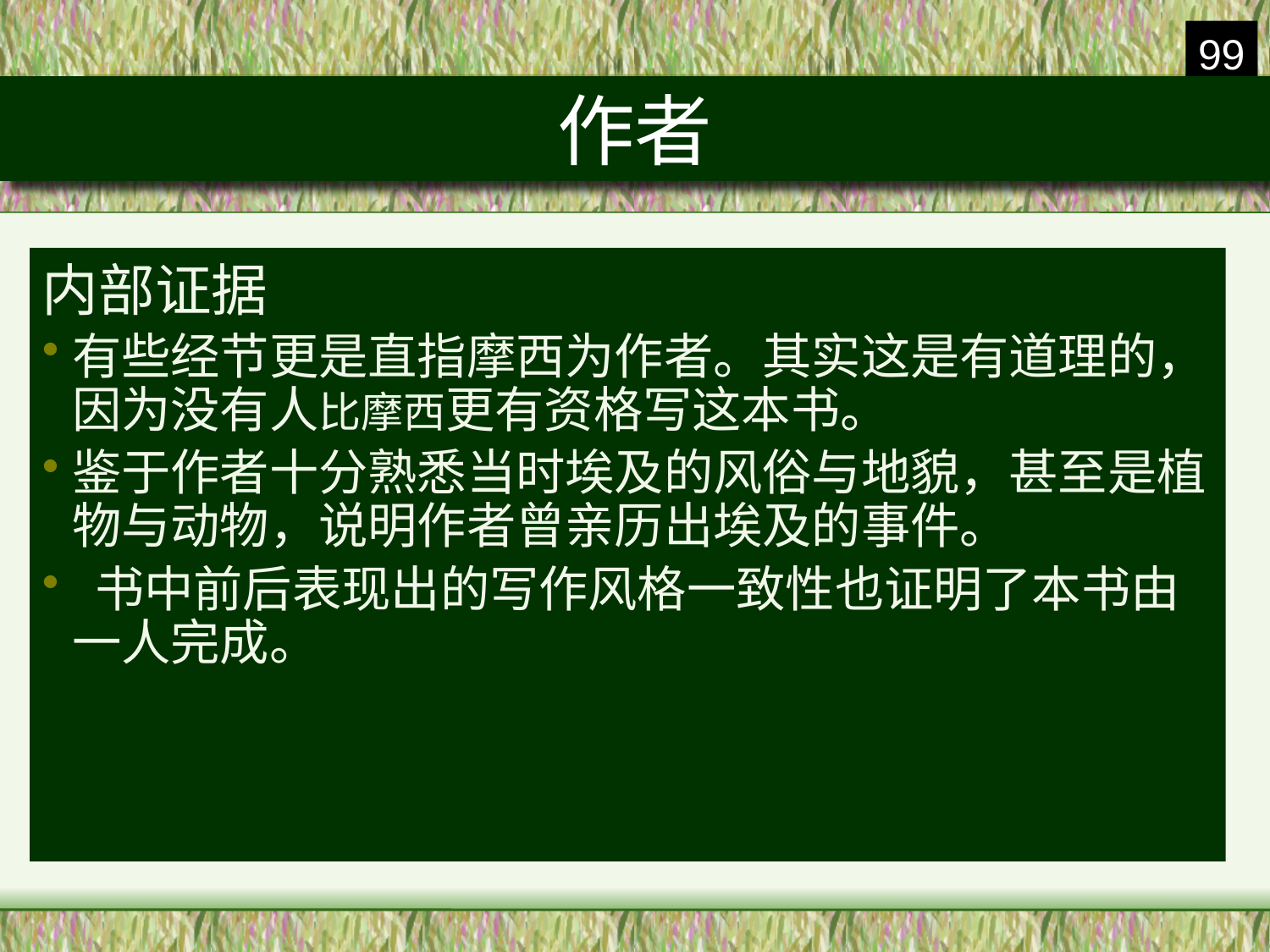

99
# 作者
作者
内部证据
有些经节更是直指摩西为作者。其实这是有道理的，因为没有人比摩西更有资格写这本书。
鉴于作者十分熟悉当时埃及的风俗与地貌，甚至是植物与动物，说明作者曾亲历出埃及的事件。
 书中前后表现出的写作风格一致性也证明了本书由一人完成。